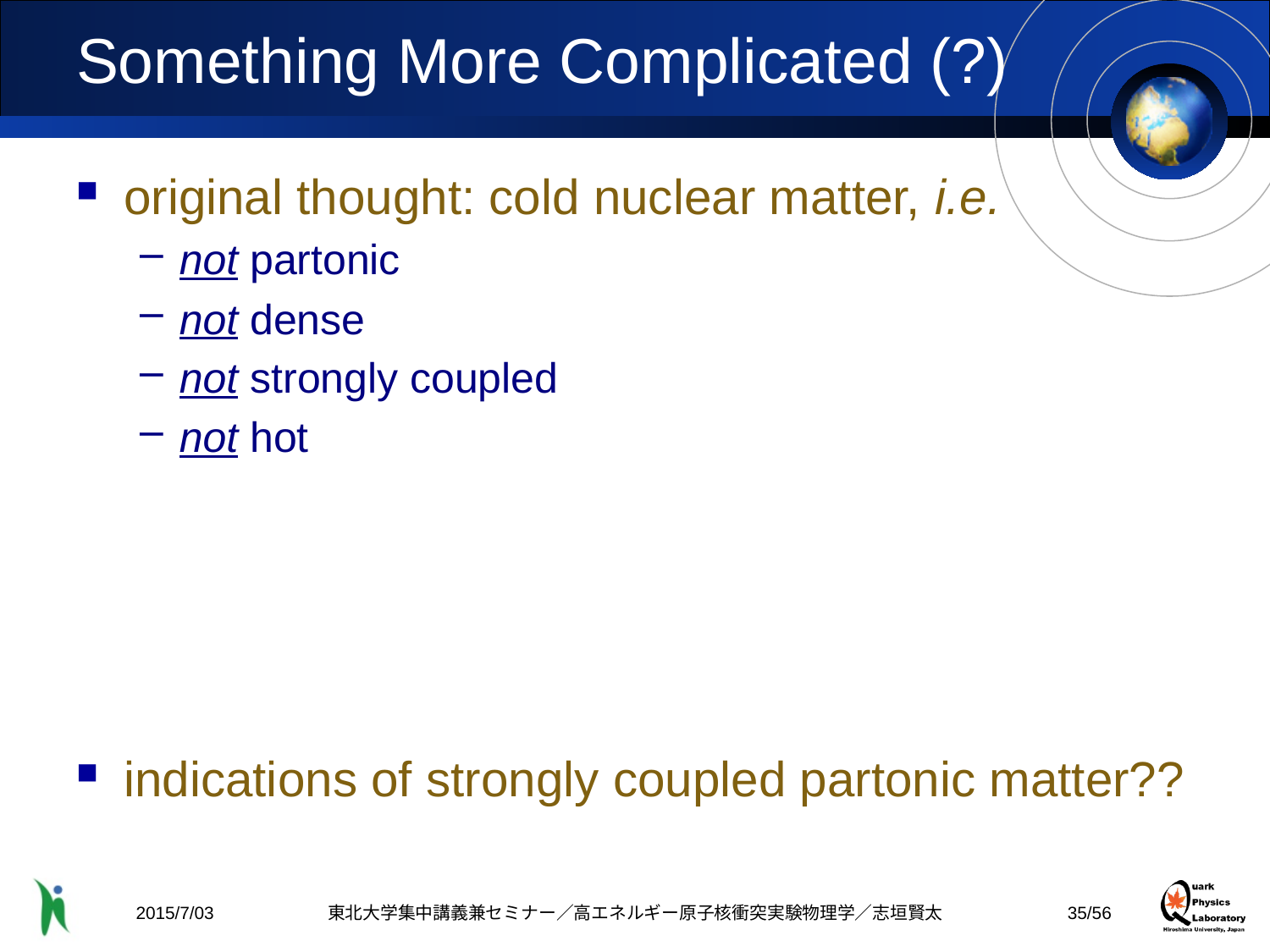

# Something More Complicated (?)
original thought: cold nuclear matter, i.e.
not partonic
not dense
not strongly coupled
not hot

indications of strongly coupled partonic matter??

2015/7/03
東北大学集中講義兼セミナー／高エネルギー原子核衝突実験物理学／志垣賢太
35/56